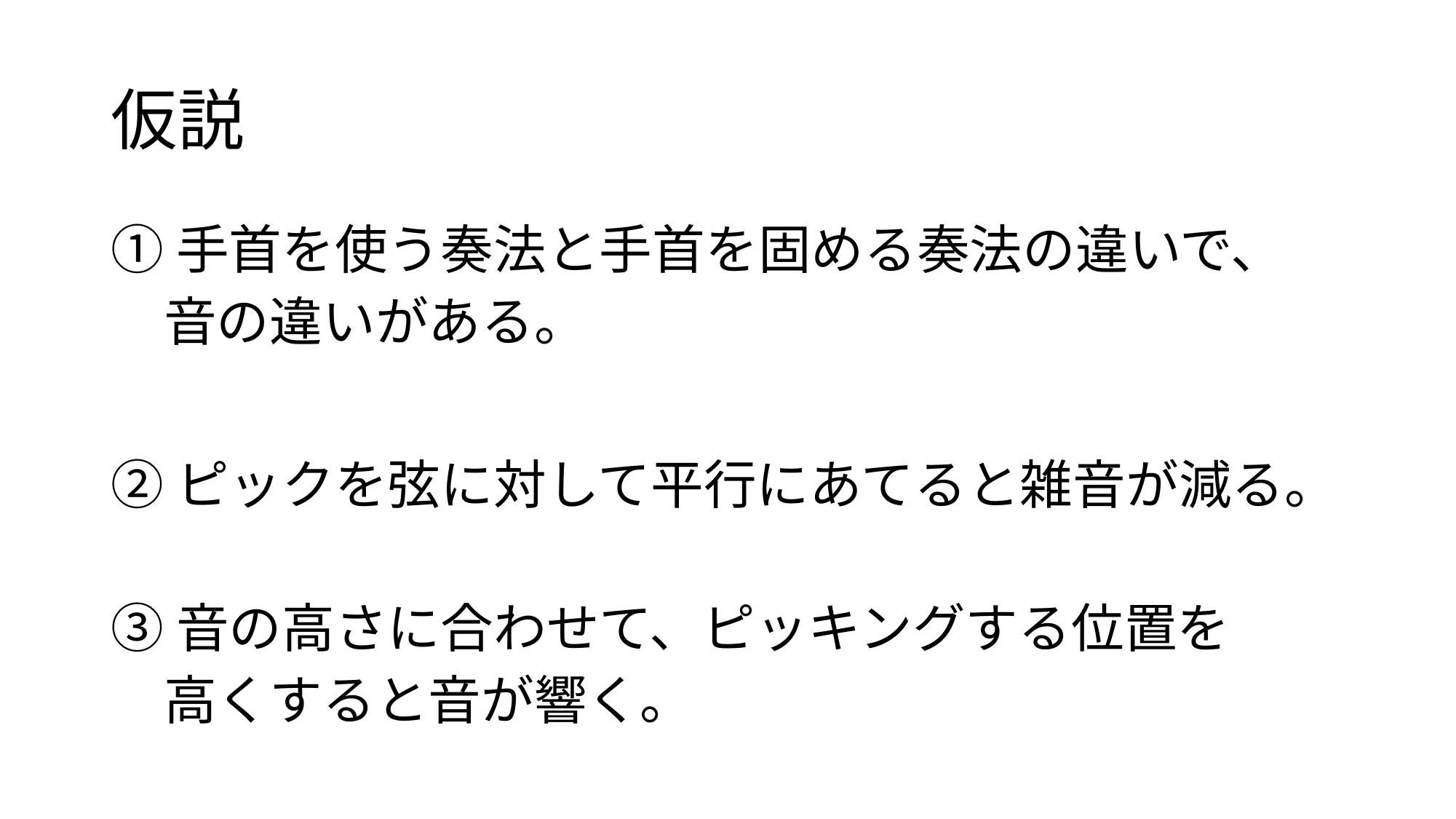

# 仮説
①手首を使う奏法と手首を固める奏法の違いで、
　音の違いがある。

②ピックを弦に対して平行にあてると雑音が減る。

③音の高さに合わせて、ピッキングする位置を
　高くすると音が響く。